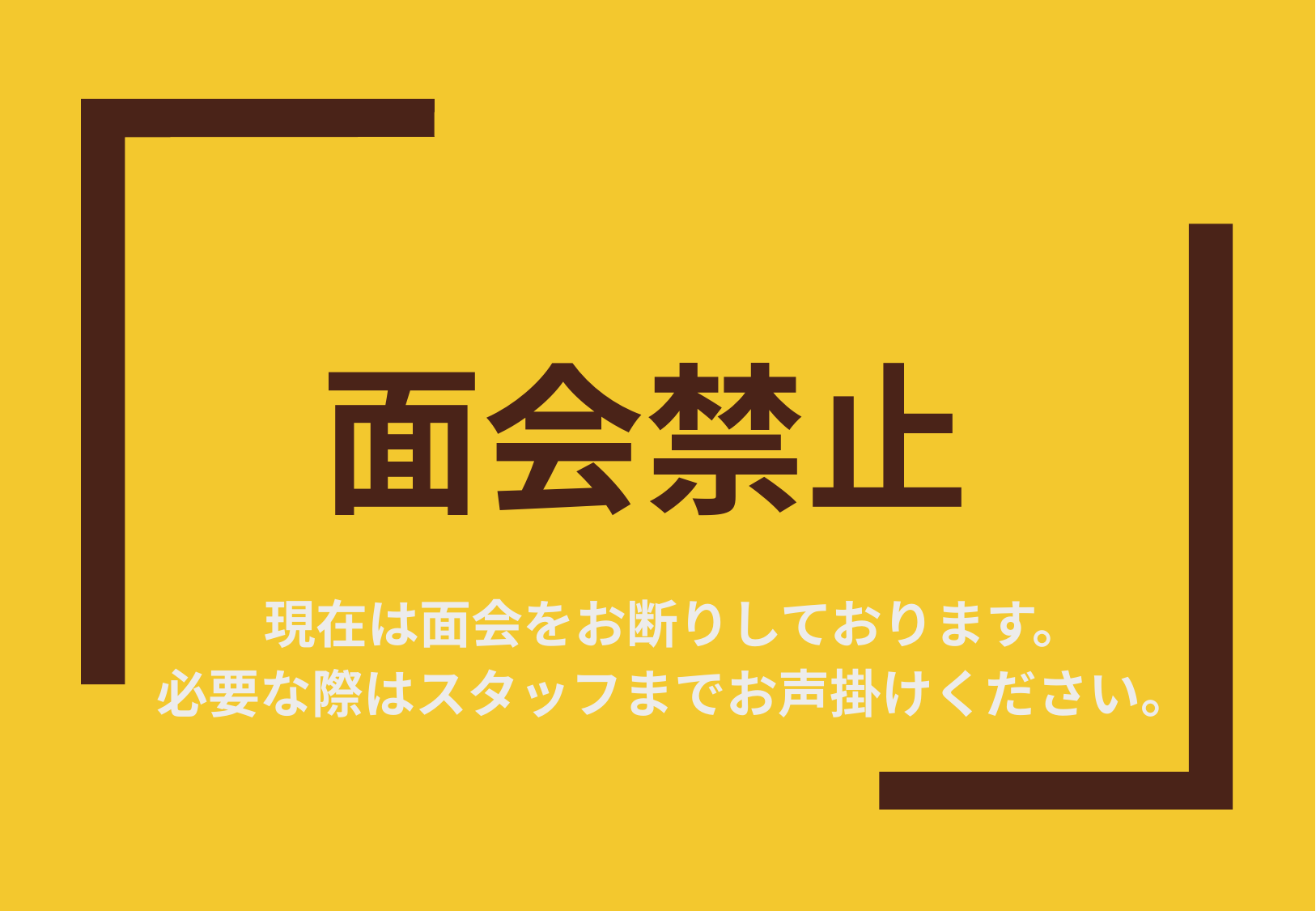

# 面会禁止
現在は面会をお断りしております。
必要な際はスタッフまでお声掛けください。